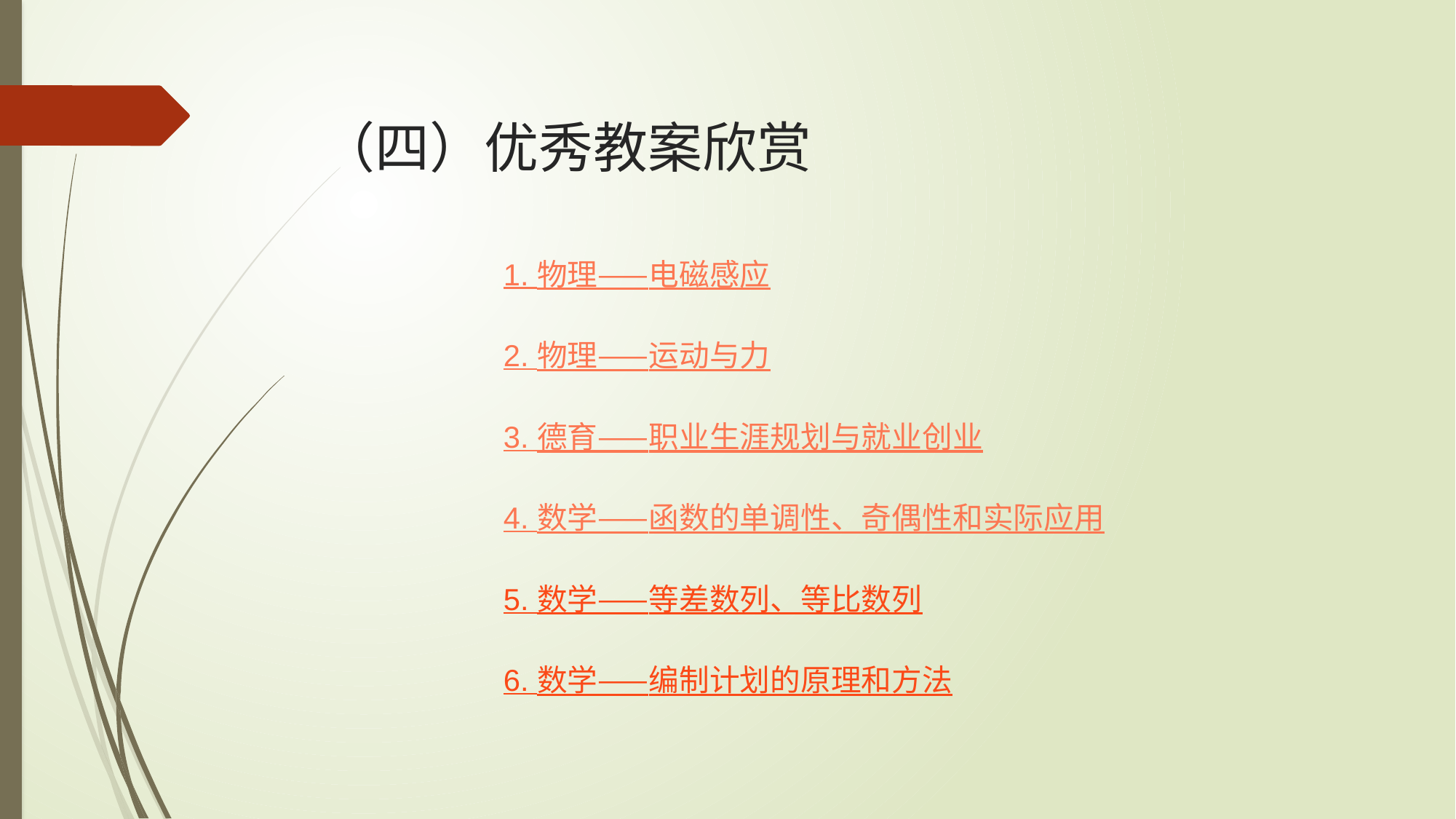

# （四）优秀教案欣赏
1. 物理——电磁感应
2. 物理——运动与力
3. 德育——职业生涯规划与就业创业
4. 数学——函数的单调性、奇偶性和实际应用
5. 数学——等差数列、等比数列
6. 数学——编制计划的原理和方法